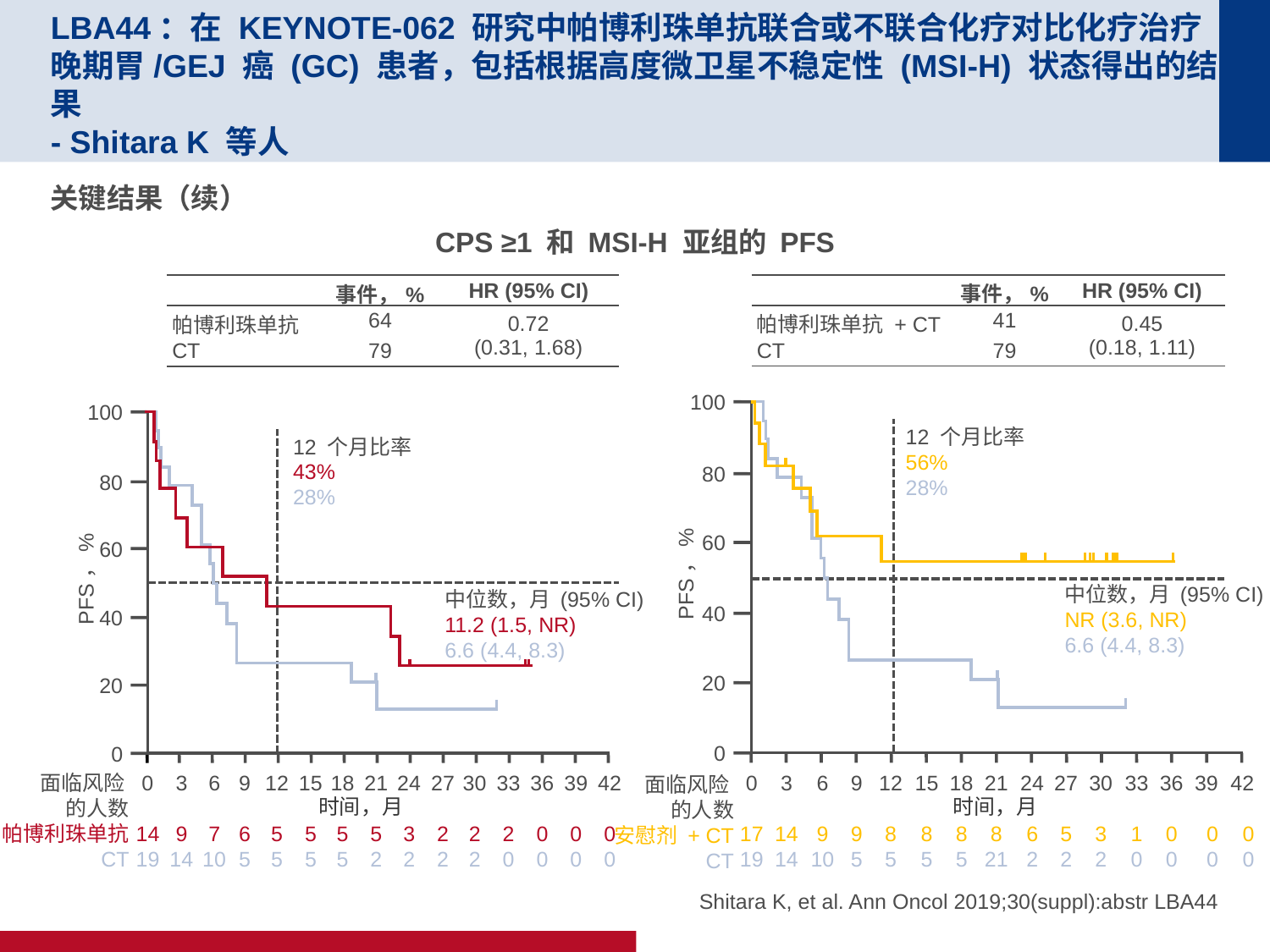

# LBA44：在 KEYNOTE-062 研究中帕博利珠单抗联合或不联合化疗对比化疗治疗晚期胃/GEJ 癌 (GC) 患者，包括根据高度微卫星不稳定性 (MSI-H) 状态得出的结果 - Shitara K 等人
关键结果（续）
CPS ≥1 和 MSI-H 亚组的 PFS
|  | 事件，% | HR (95% CI) |
| --- | --- | --- |
| 帕博利珠单抗 + CT | 41 | 0.45 (0.18, 1.11) |
| CT | 79 |  |
|  | 事件，% | HR (95% CI) |
| --- | --- | --- |
| 帕博利珠单抗 | 64 | 0.72 (0.31, 1.68) |
| CT | 79 |  |
100

80

60

PFS，%
40

20

0

0

17
19
3

14
14
6

9
10
9

9
5
12

8
5
15

8
5
18

8
5
21

8
21
24

6
2
27

5
2
30

3
2
33

1
0
36

0
0
39

0
0
42

0
0
面临风险
的人数
安慰剂 + CT
CT
时间，月

12 个月比率
56%
28%
中位数，月 (95% CI)
NR (3.6, NR)
6.6 (4.4, 8.3)
100

80
60
PFS，%
40
20
0
面临风险
的人数
帕博利珠单抗
CT
0

14
19
3

9
14
6

7
10
9

6
5
12

5
5
15

5
5
18

5
5
21

5
2
24

3
2
27

2
2
30

2
2
33

2
0
36

0
0
39

0
0
42

0
0

12 个月比率
43%
28%

中位数，月 (95% CI)
11.2 (1.5, NR)
6.6 (4.4, 8.3)

时间，月
Shitara K, et al. Ann Oncol 2019;30(suppl):abstr LBA44